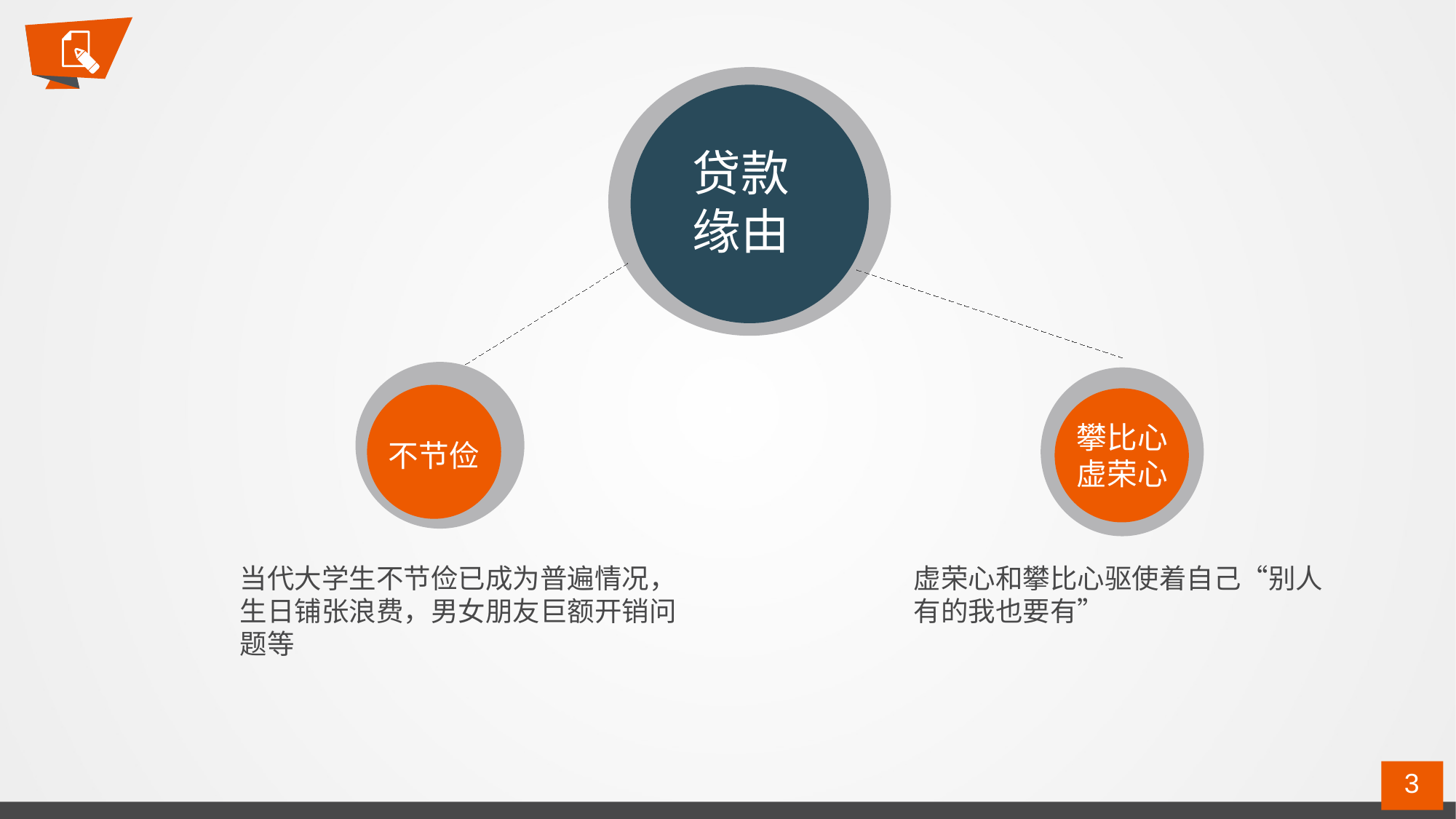

贷款 缘由

攀比心虚荣心
不节俭
当代大学生不节俭已成为普遍情况，生日铺张浪费，男女朋友巨额开销问题等
虚荣心和攀比心驱使着自己“别人有的我也要有”